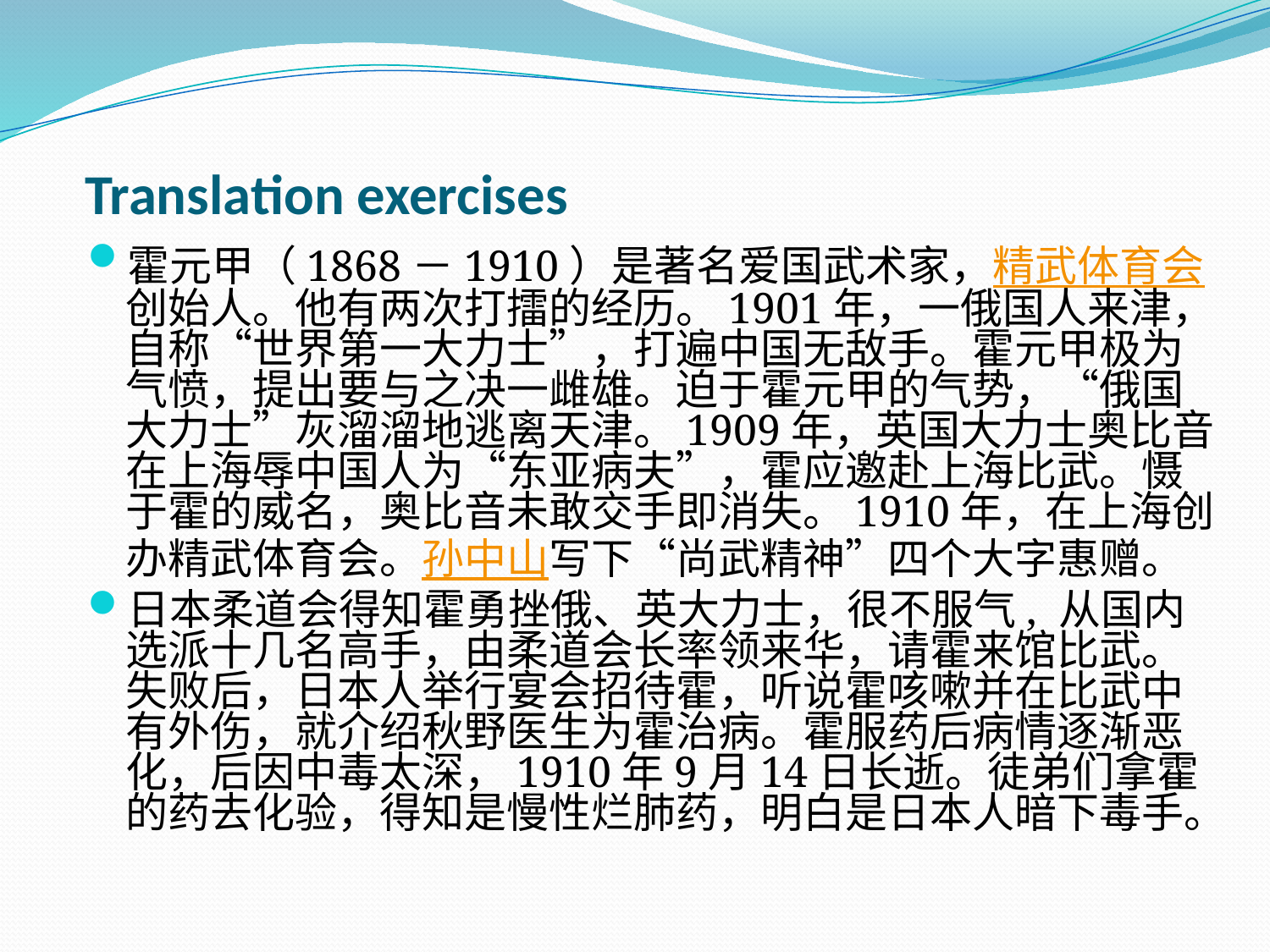

# Translation exercises
霍元甲（1868－1910）是著名爱国武术家，精武体育会创始人。他有两次打擂的经历。1901年，一俄国人来津，自称“世界第一大力士”，打遍中国无敌手。霍元甲极为气愤，提出要与之决一雌雄。迫于霍元甲的气势，“俄国大力士”灰溜溜地逃离天津。1909年，英国大力士奥比音在上海辱中国人为“东亚病夫”，霍应邀赴上海比武。慑于霍的威名，奥比音未敢交手即消失。1910年，在上海创办精武体育会。孙中山写下“尚武精神”四个大字惠赠。
日本柔道会得知霍勇挫俄、英大力士，很不服气, 从国内选派十几名高手，由柔道会长率领来华，请霍来馆比武。失败后，日本人举行宴会招待霍，听说霍咳嗽并在比武中有外伤，就介绍秋野医生为霍治病。霍服药后病情逐渐恶化，后因中毒太深，1910年9月14日长逝。徒弟们拿霍的药去化验，得知是慢性烂肺药，明白是日本人暗下毒手。